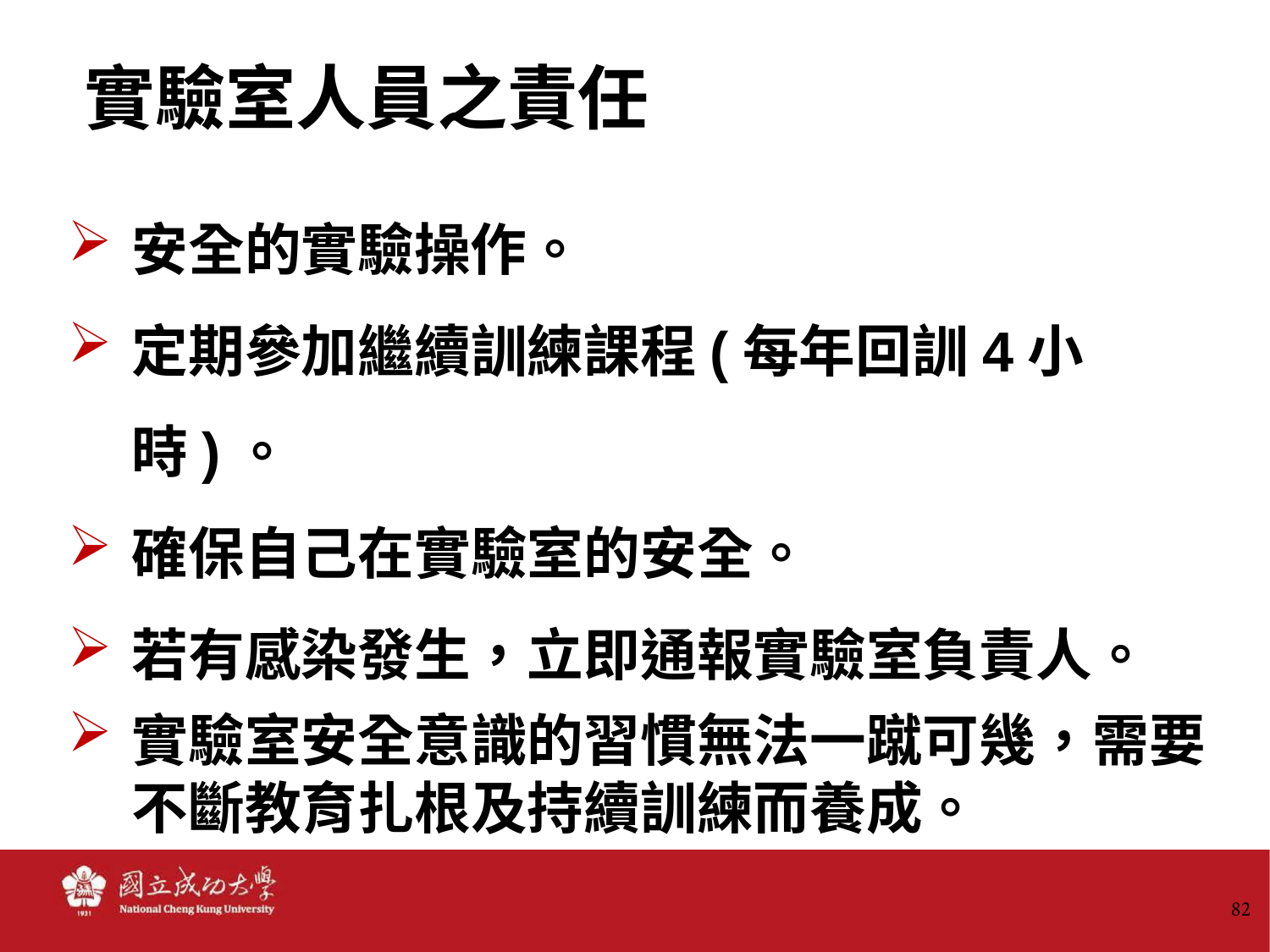

# 實驗室人員之責任
安全的實驗操作。
定期參加繼續訓練課程(每年回訓4小時)。
確保自己在實驗室的安全。
若有感染發生，立即通報實驗室負責人。
實驗室安全意識的習慣無法一蹴可幾，需要不斷教育扎根及持續訓練而養成。
82